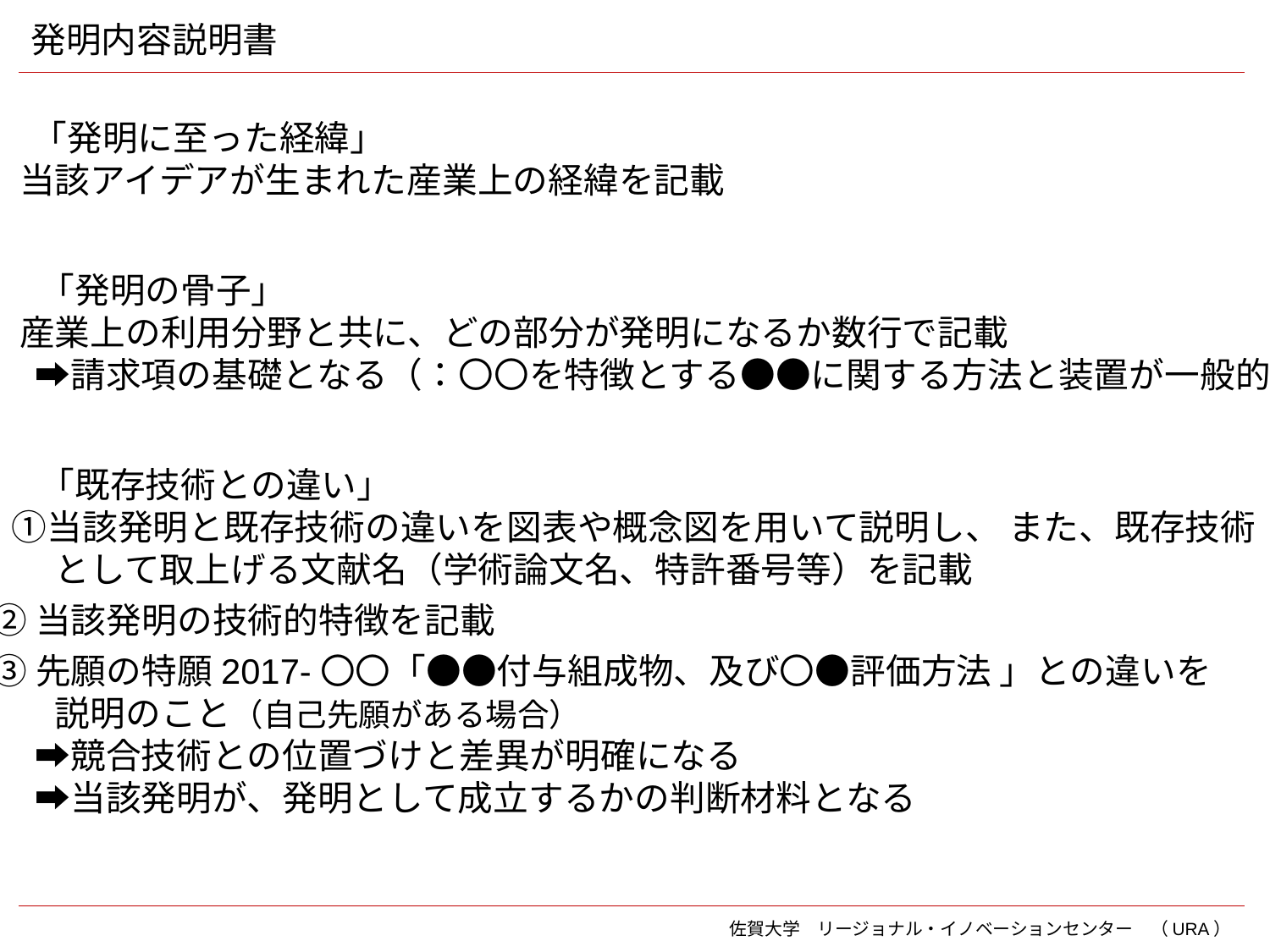

発明内容説明書
1　「発明に至った経緯」
　  当該アイデアが生まれた産業上の経緯を記載

２　「発明の骨子」
　  産業上の利用分野と共に、どの部分が発明になるか数行で記載
　    ➡請求項の基礎となる（：〇〇を特徴とする●●に関する方法と装置が一般的）

３　「既存技術との違い」
　 ①当該発明と既存技術の違いを図表や概念図を用いて説明し、 また、既存技術
　 　 として取上げる文献名（学術論文名、特許番号等）を記載

   ②当該発明の技術的特徴を記載

   ③先願の特願2017-〇〇「●●付与組成物、及び〇●評価方法 」との違いを
　　  説明のこと（自己先願がある場合）
　    ➡競合技術との位置づけと差異が明確になる
　    ➡当該発明が、発明として成立するかの判断材料となる
　佐賀大学　リージョナル・イノベーションセンター　（URA）